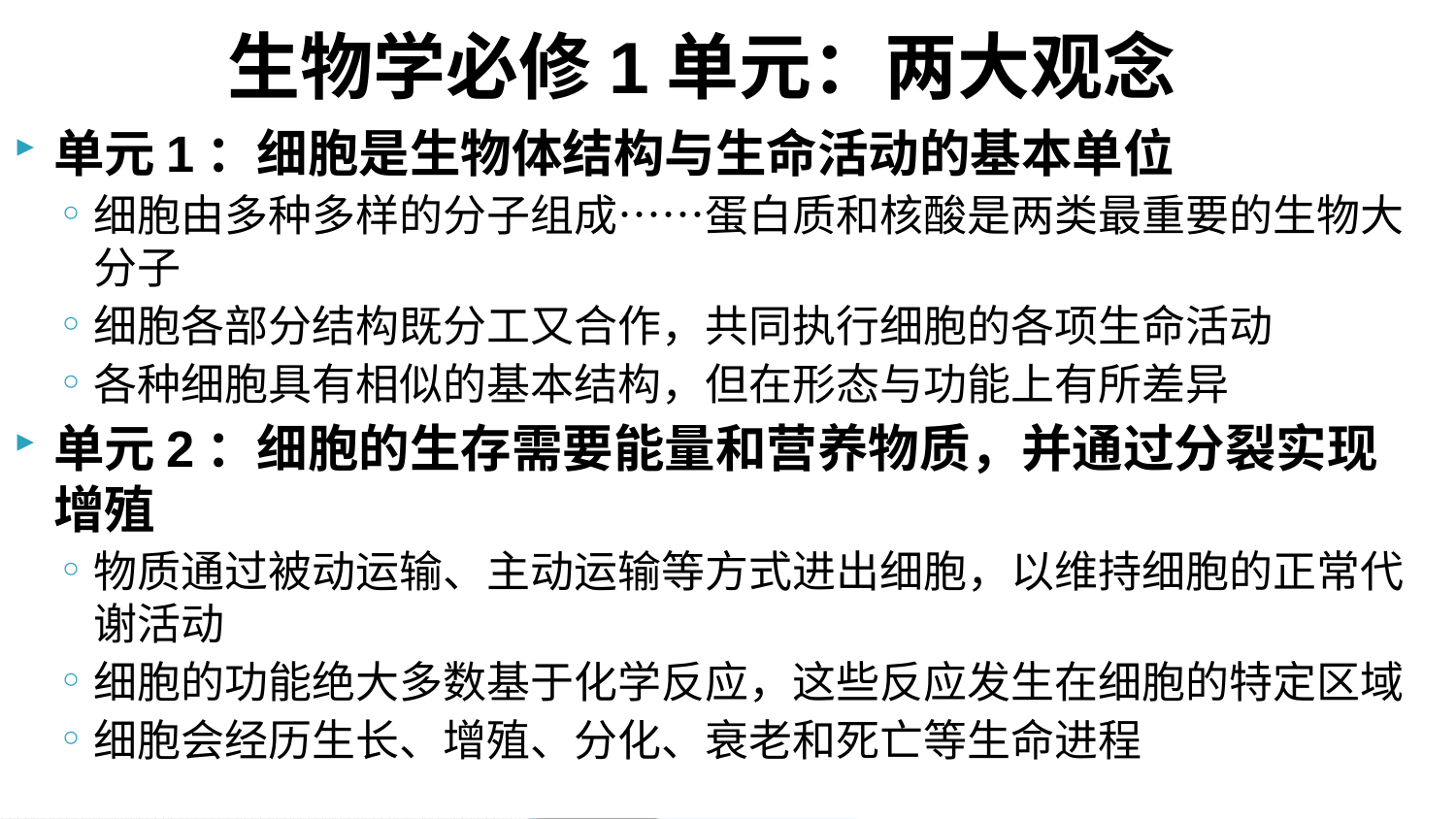

# 生物学必修1单元：两大观念
单元1：细胞是生物体结构与生命活动的基本单位
细胞由多种多样的分子组成……蛋白质和核酸是两类最重要的生物大分子
细胞各部分结构既分工又合作，共同执行细胞的各项生命活动
各种细胞具有相似的基本结构，但在形态与功能上有所差异
单元2：细胞的生存需要能量和营养物质，并通过分裂实现增殖
物质通过被动运输、主动运输等方式进出细胞，以维持细胞的正常代谢活动
细胞的功能绝大多数基于化学反应，这些反应发生在细胞的特定区域
细胞会经历生长、增殖、分化、衰老和死亡等生命进程